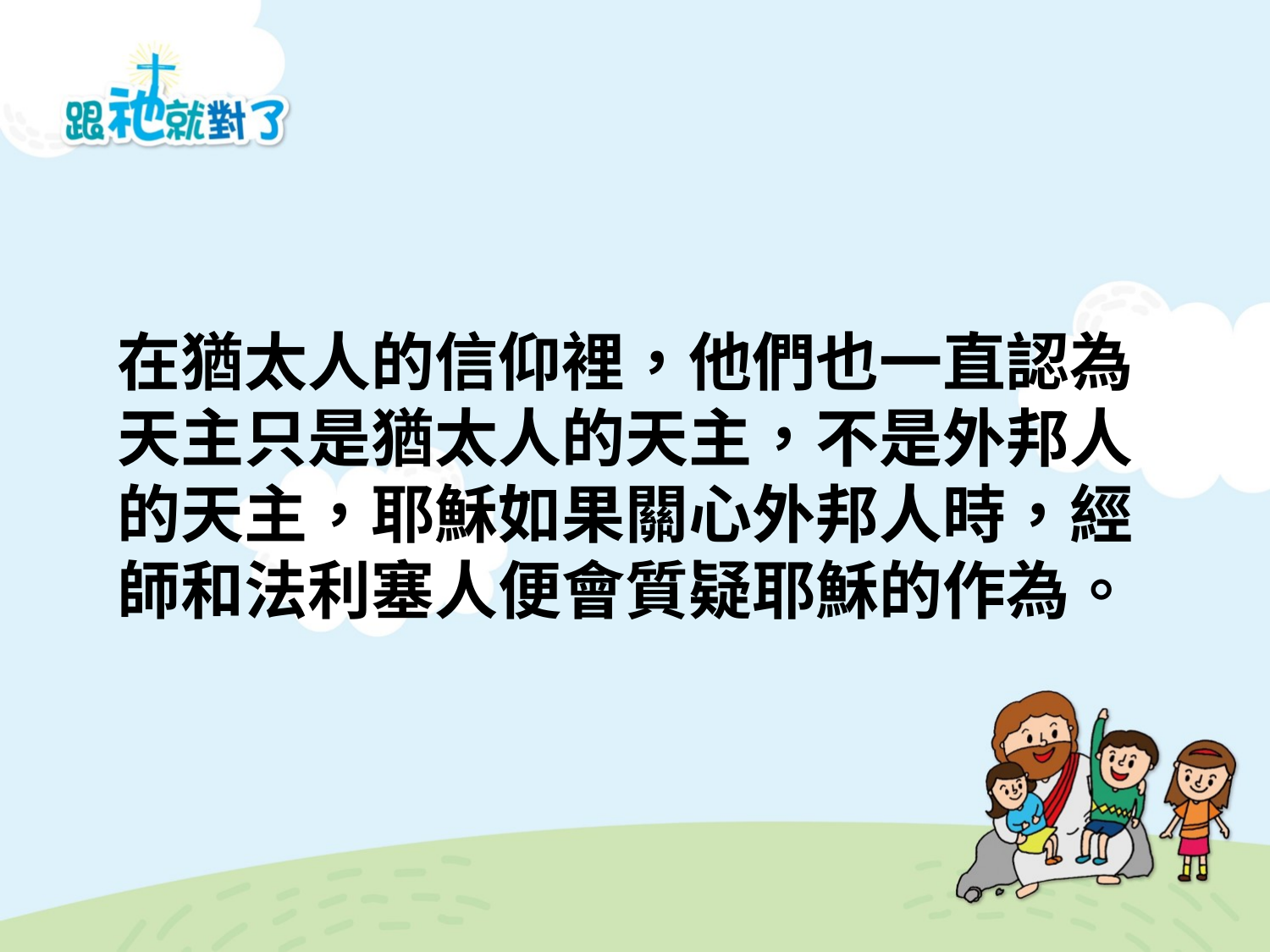

在猶太人的信仰裡，他們也一直認為天主只是猶太人的天主，不是外邦人的天主，耶穌如果關心外邦人時，經師和法利塞人便會質疑耶穌的作為。